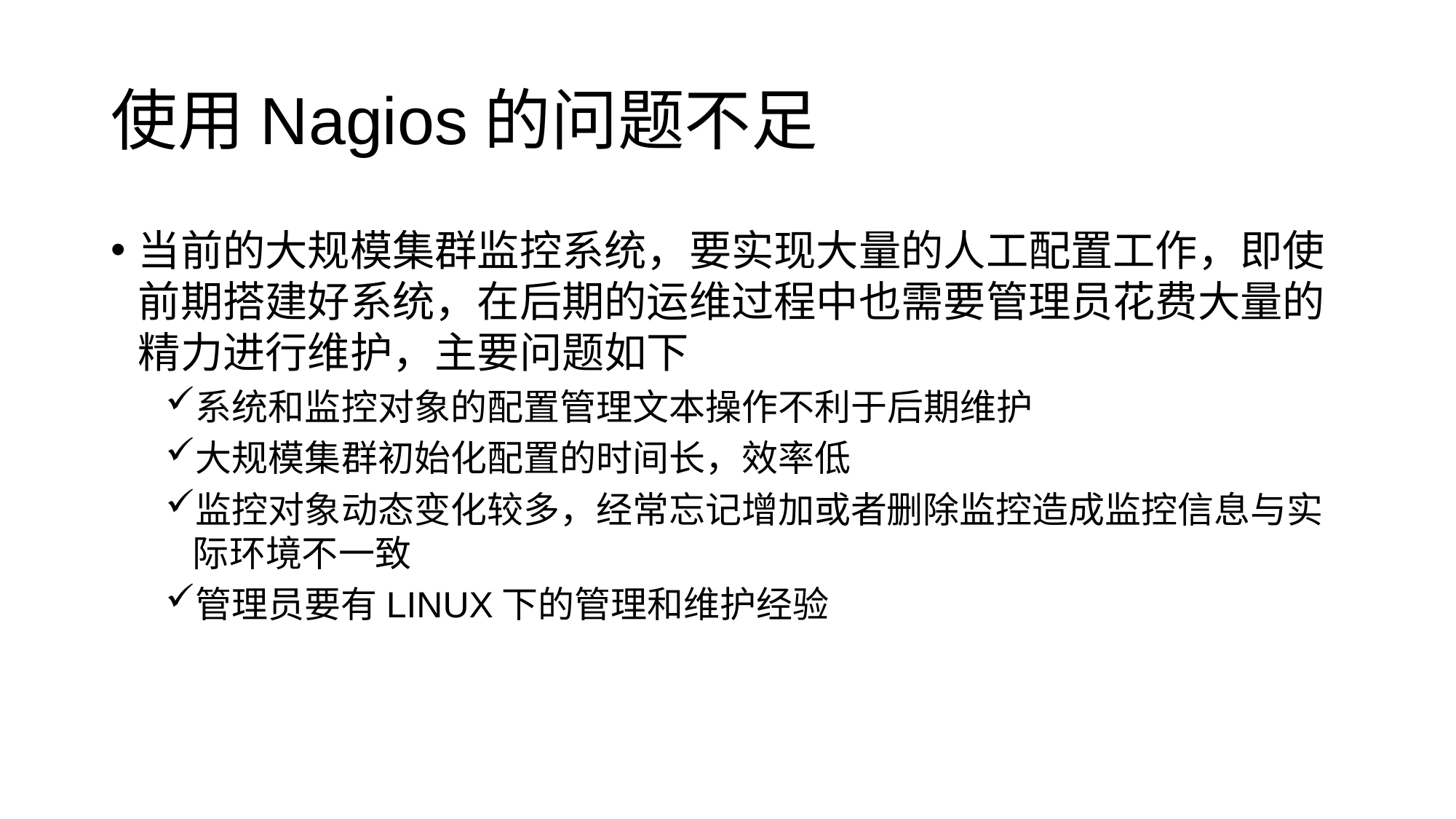

# 使用Nagios的问题不足
当前的大规模集群监控系统，要实现大量的人工配置工作，即使前期搭建好系统，在后期的运维过程中也需要管理员花费大量的精力进行维护，主要问题如下
系统和监控对象的配置管理文本操作不利于后期维护
大规模集群初始化配置的时间长，效率低
监控对象动态变化较多，经常忘记增加或者删除监控造成监控信息与实际环境不一致
管理员要有LINUX下的管理和维护经验